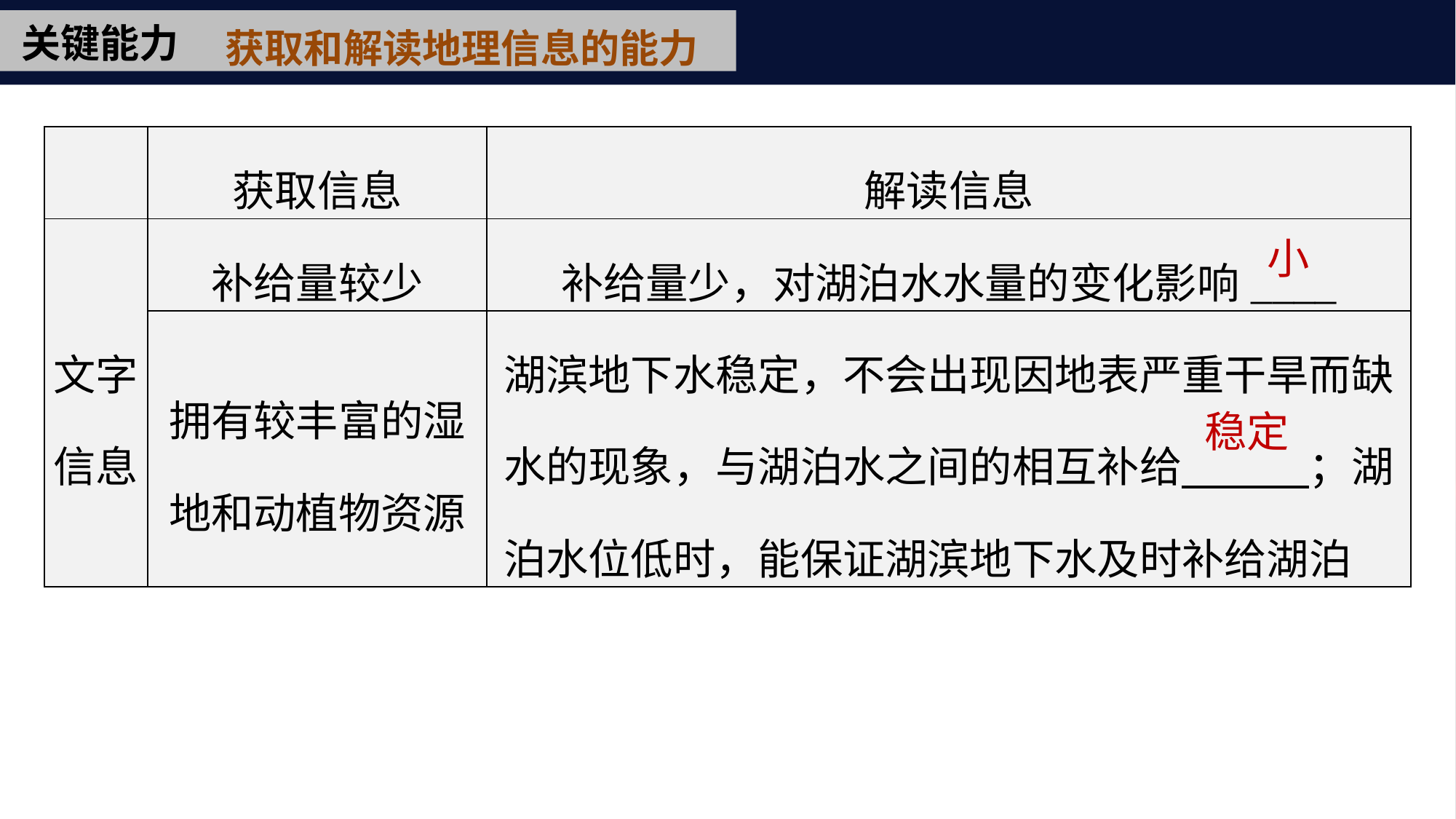

获取和解读地理信息的能力

关键能力
|  | 获取信息 | 解读信息 |
| --- | --- | --- |
| 文字信息 | 补给量较少 | 补给量少，对湖泊水水量的变化影响\_\_\_\_ |
|  | 拥有较丰富的湿地和动植物资源 | 湖滨地下水稳定，不会出现因地表严重干旱而缺水的现象，与湖泊水之间的相互补给　　　；湖泊水位低时，能保证湖滨地下水及时补给湖泊 |
小
稳定